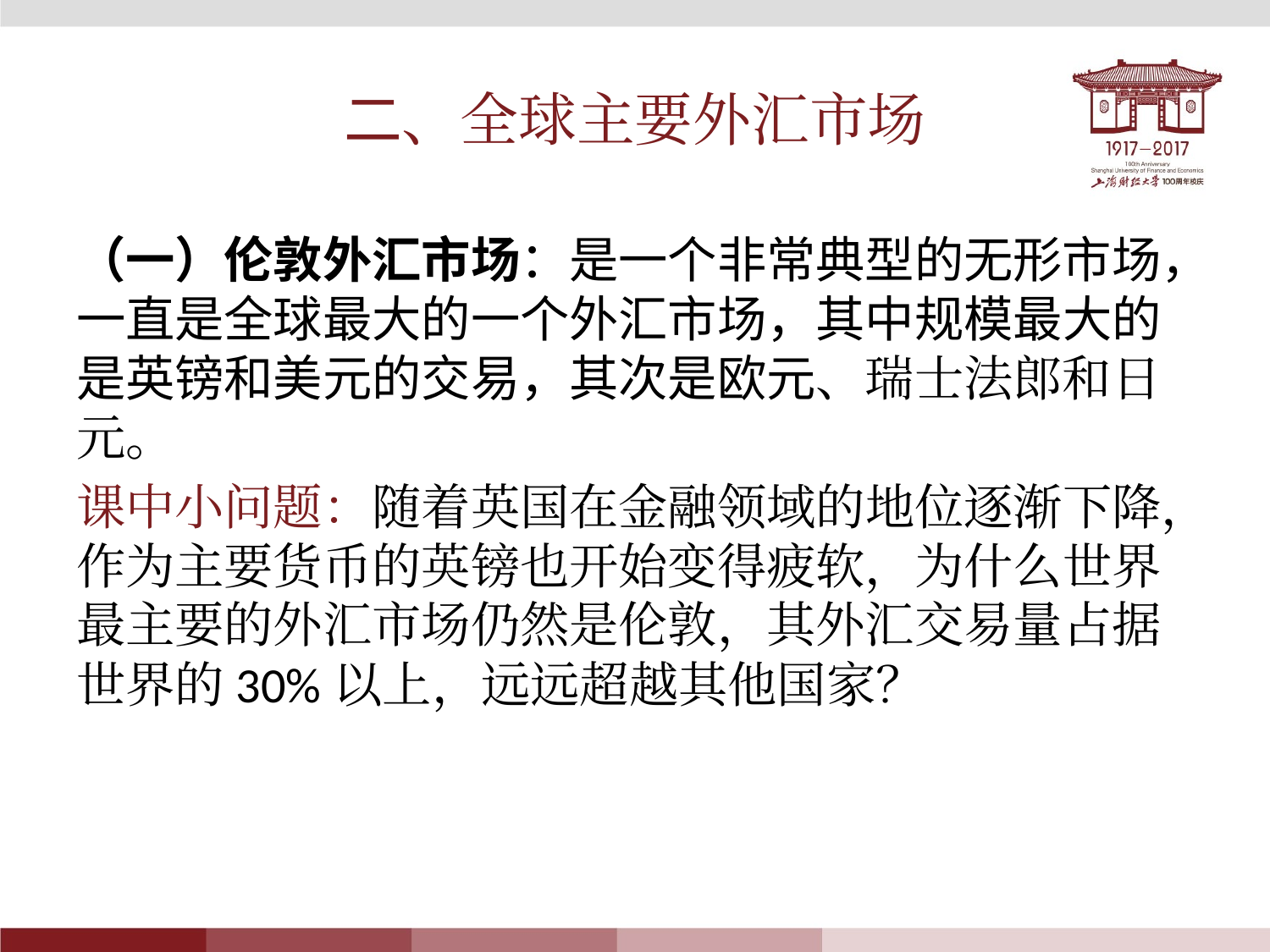

# 二、全球主要外汇市场
（一）伦敦外汇市场：是一个非常典型的无形市场，一直是全球最大的一个外汇市场，其中规模最大的是英镑和美元的交易，其次是欧元、瑞士法郎和日元。
课中小问题：随着英国在金融领域的地位逐渐下降，作为主要货币的英镑也开始变得疲软，为什么世界最主要的外汇市场仍然是伦敦，其外汇交易量占据世界的30%以上，远远超越其他国家？